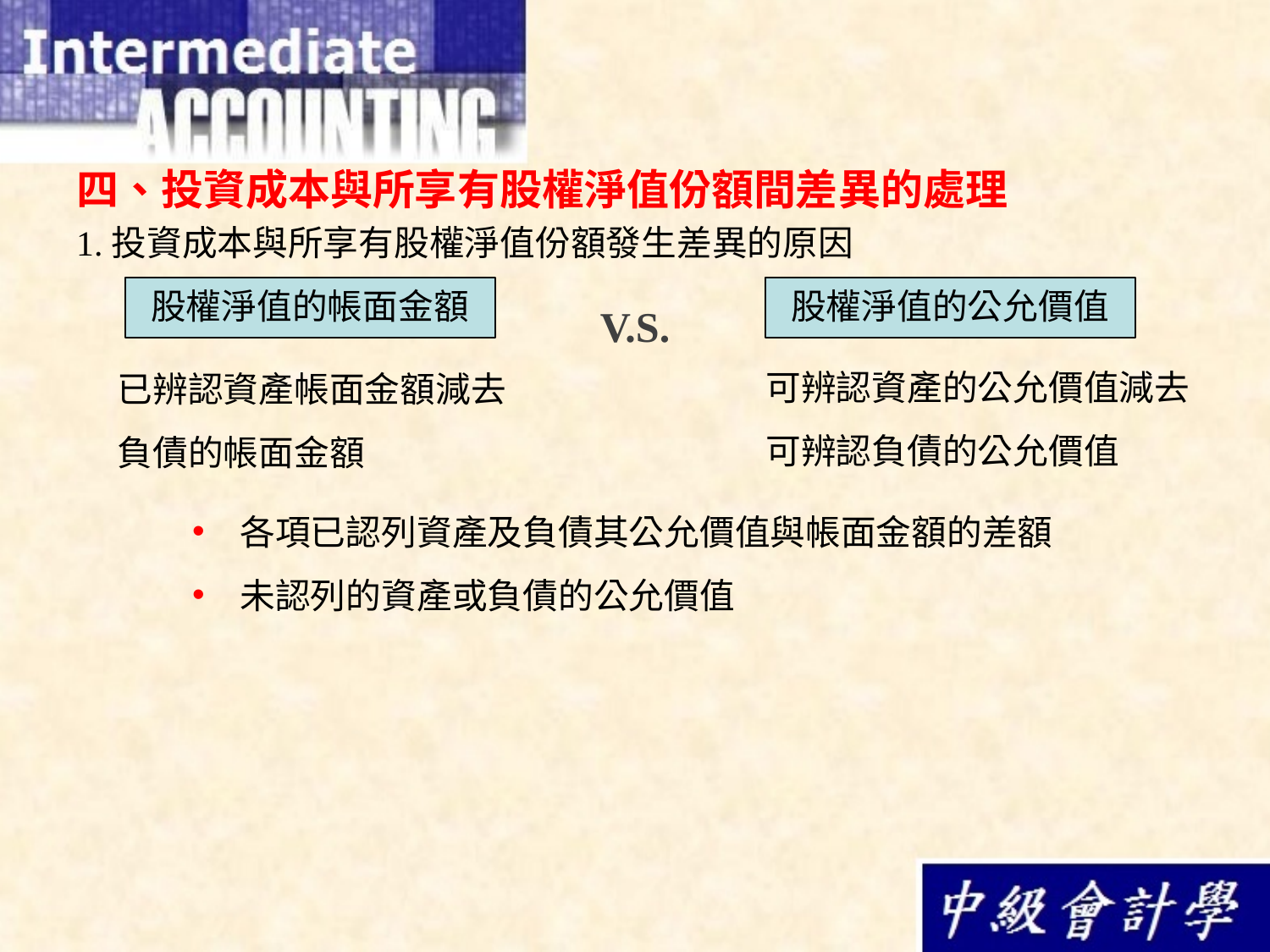

四、投資成本與所享有股權淨值份額間差異的處理
1.投資成本與所享有股權淨值份額發生差異的原因
股權淨值的帳面金額
股權淨值的公允價值
V.S.
可辨認資產的公允價值減去
可辨認負債的公允價值
已辨認資產帳面金額減去
負債的帳面金額
各項已認列資產及負債其公允價值與帳面金額的差額
未認列的資產或負債的公允價值